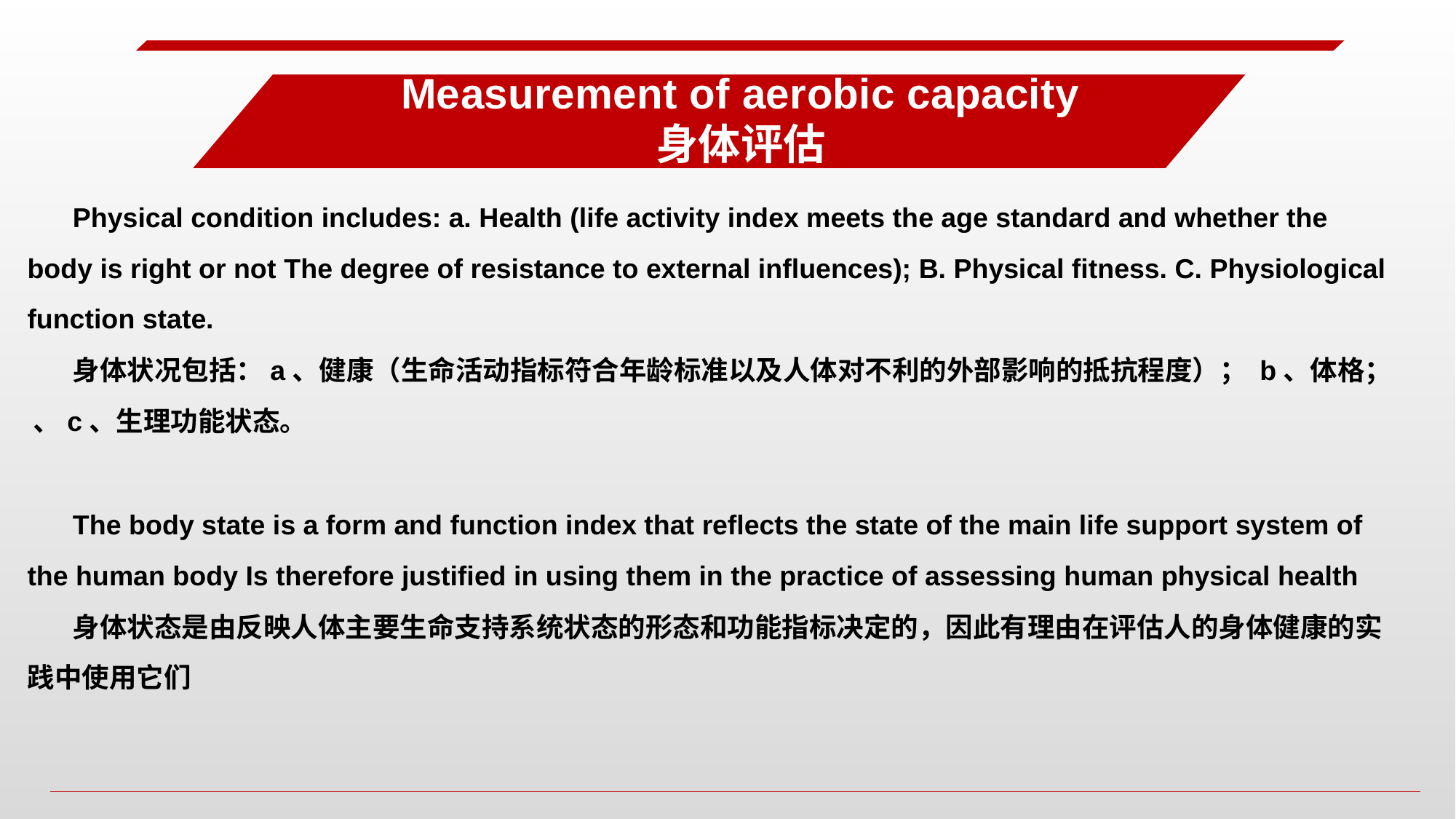

# Measurement of aerobic capacity 身体评估

Physical condition includes: a. Health (life activity index meets the age standard and whether the body is right or not The degree of resistance to external influences); B. Physical fitness. C. Physiological function state.
身体状况包括：a、健康（生命活动指标符合年龄标准以及人体对不利的外部影响的抵抗程度）； b、体格； 、c、生理功能状态。

The body state is a form and function index that reflects the state of the main life support system of the human body Is therefore justified in using them in the practice of assessing human physical health
身体状态是由反映人体主要生命支持系统状态的形态和功能指标决定的，因此有理由在评估人的身体健康的实践中使用它们